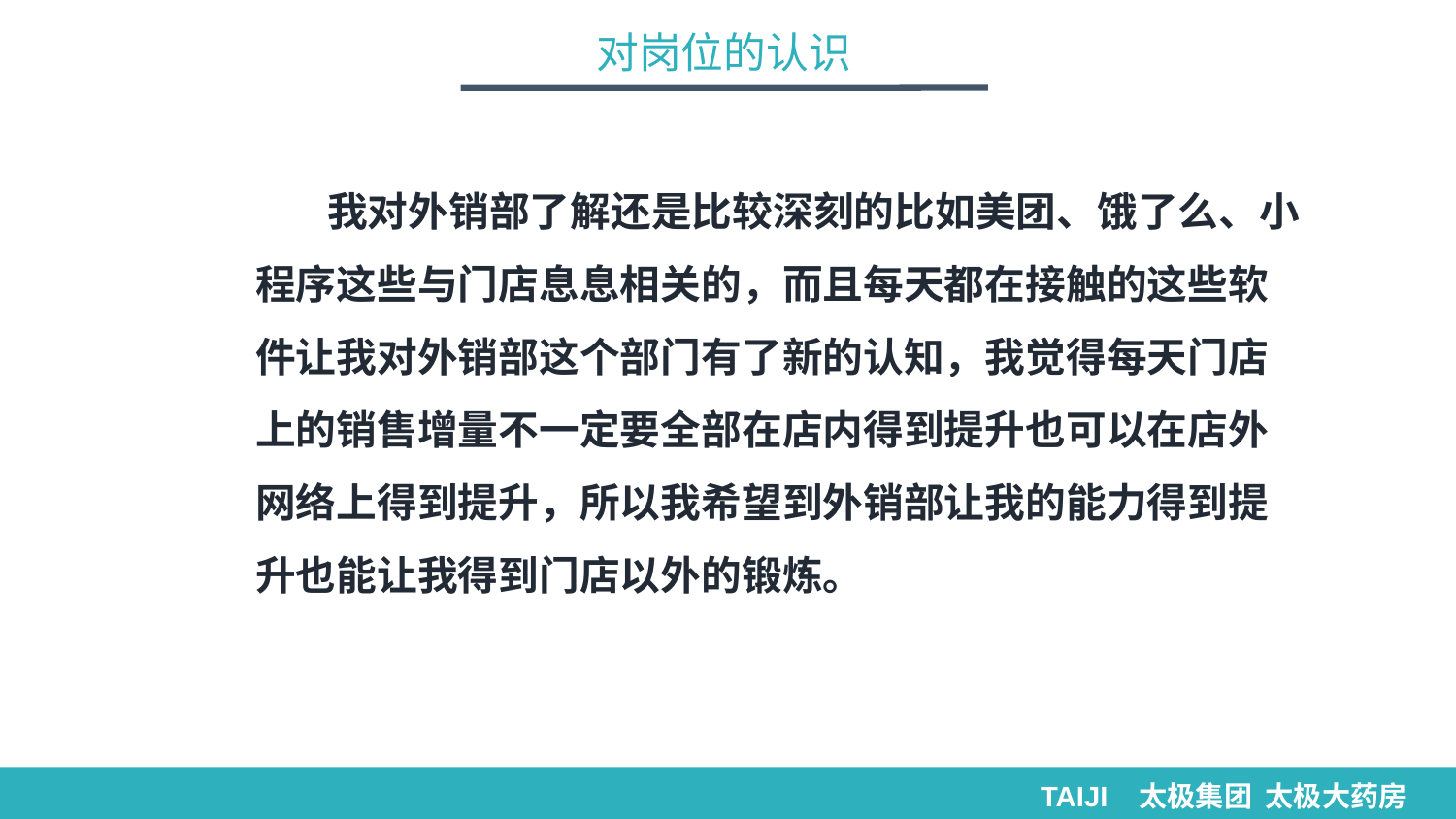

对岗位的认识
我对外销部了解还是比较深刻的比如美团、饿了么、小程序这些与门店息息相关的，而且每天都在接触的这些软件让我对外销部这个部门有了新的认知，我觉得每天门店上的销售增量不一定要全部在店内得到提升也可以在店外网络上得到提升，所以我希望到外销部让我的能力得到提升也能让我得到门店以外的锻炼。

TAIJI   太极集团  太极大药房